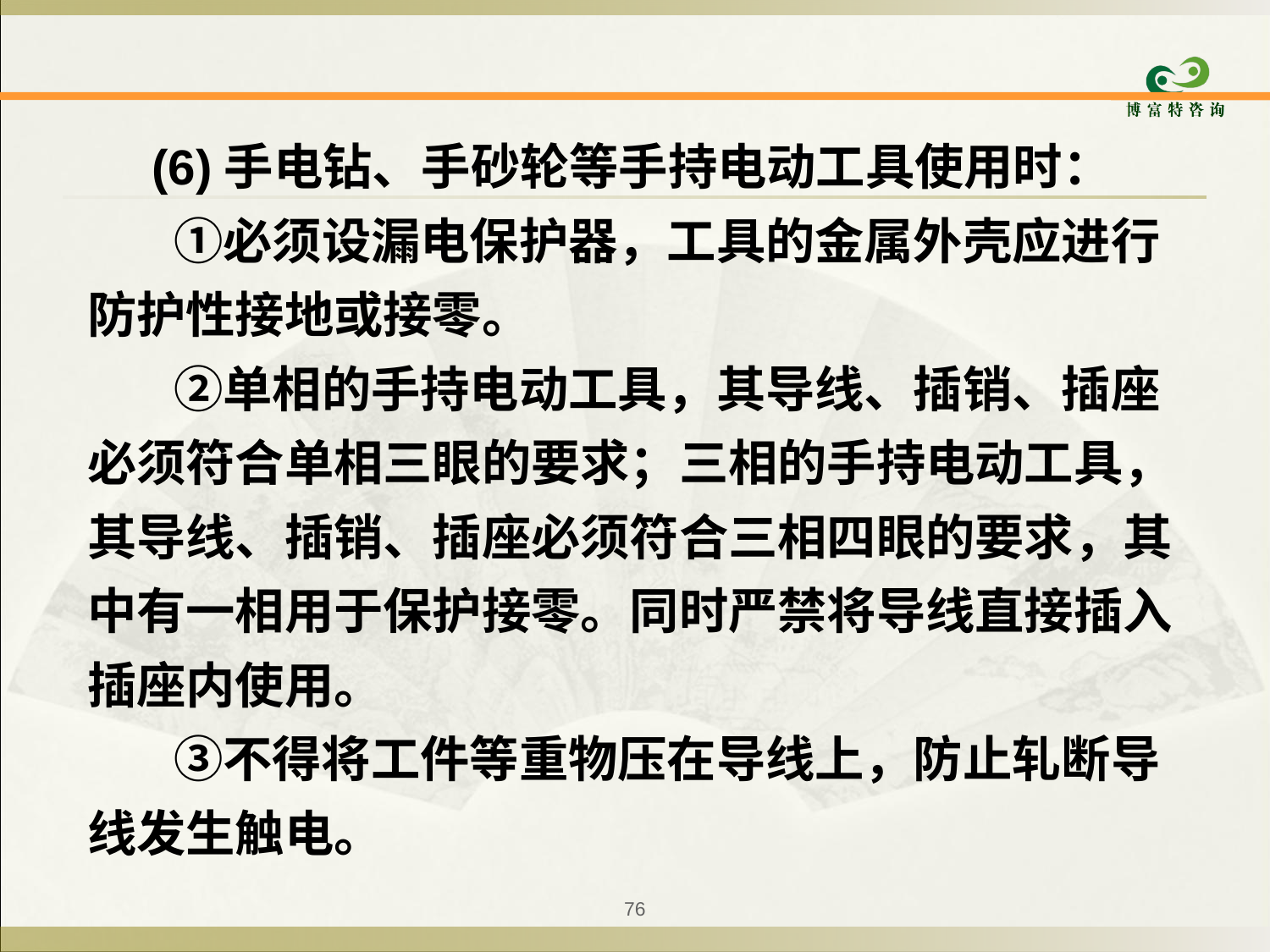

(6)手电钻、手砂轮等手持电动工具使用时：
　①必须设漏电保护器，工具的金属外壳应进行防护性接地或接零。
　②单相的手持电动工具，其导线、插销、插座必须符合单相三眼的要求；三相的手持电动工具，其导线、插销、插座必须符合三相四眼的要求，其中有一相用于保护接零。同时严禁将导线直接插入插座内使用。
　③不得将工件等重物压在导线上，防止轧断导线发生触电。
76